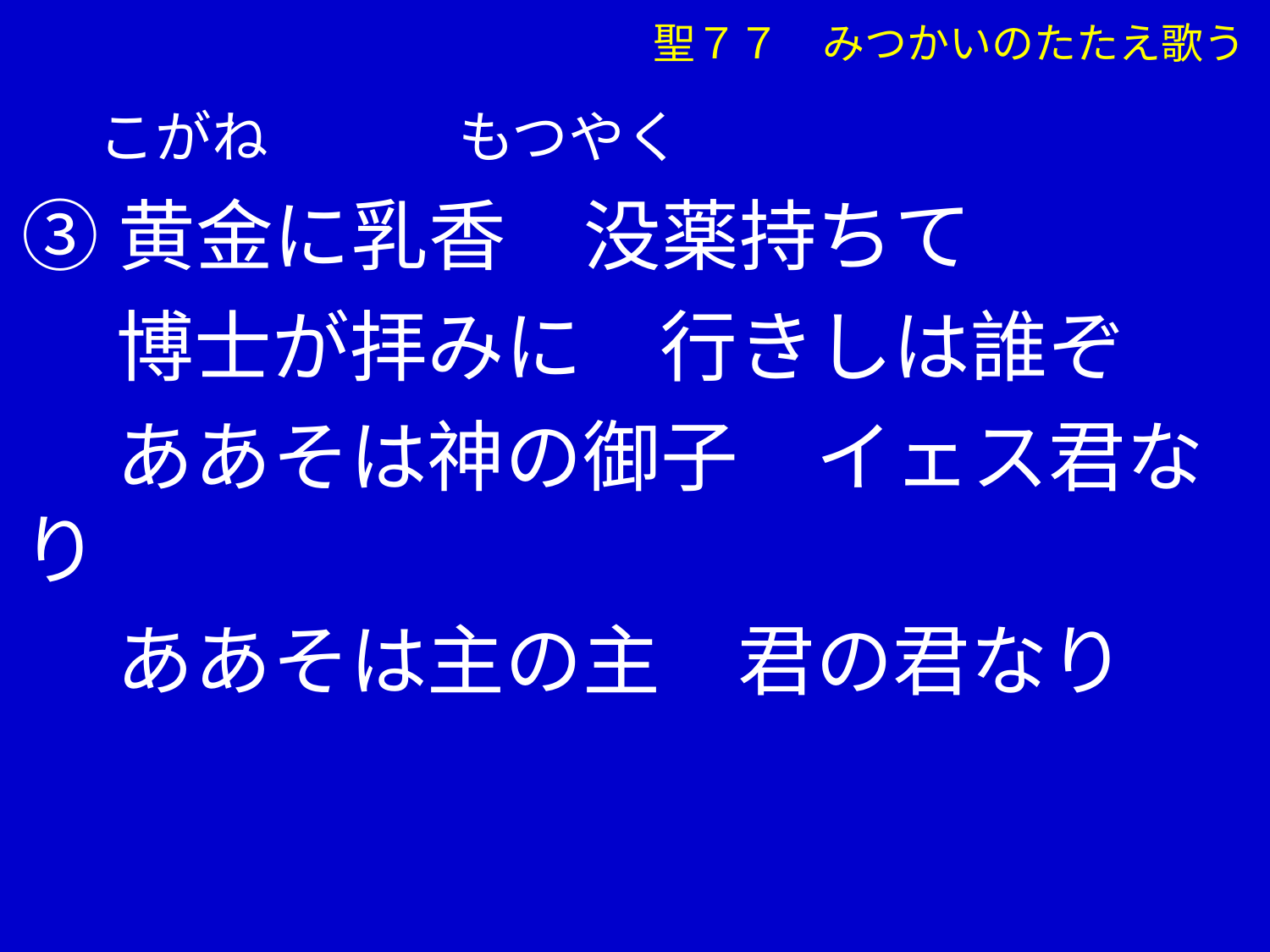

こがね               もつやく
③黄金に乳香　没薬持ちて
　 博士が拝みに　行きしは誰ぞ
　 ああそは神の御子　イェス君なり
　 ああそは主の主　君の君なり
聖７７　みつかいのたたえ歌う